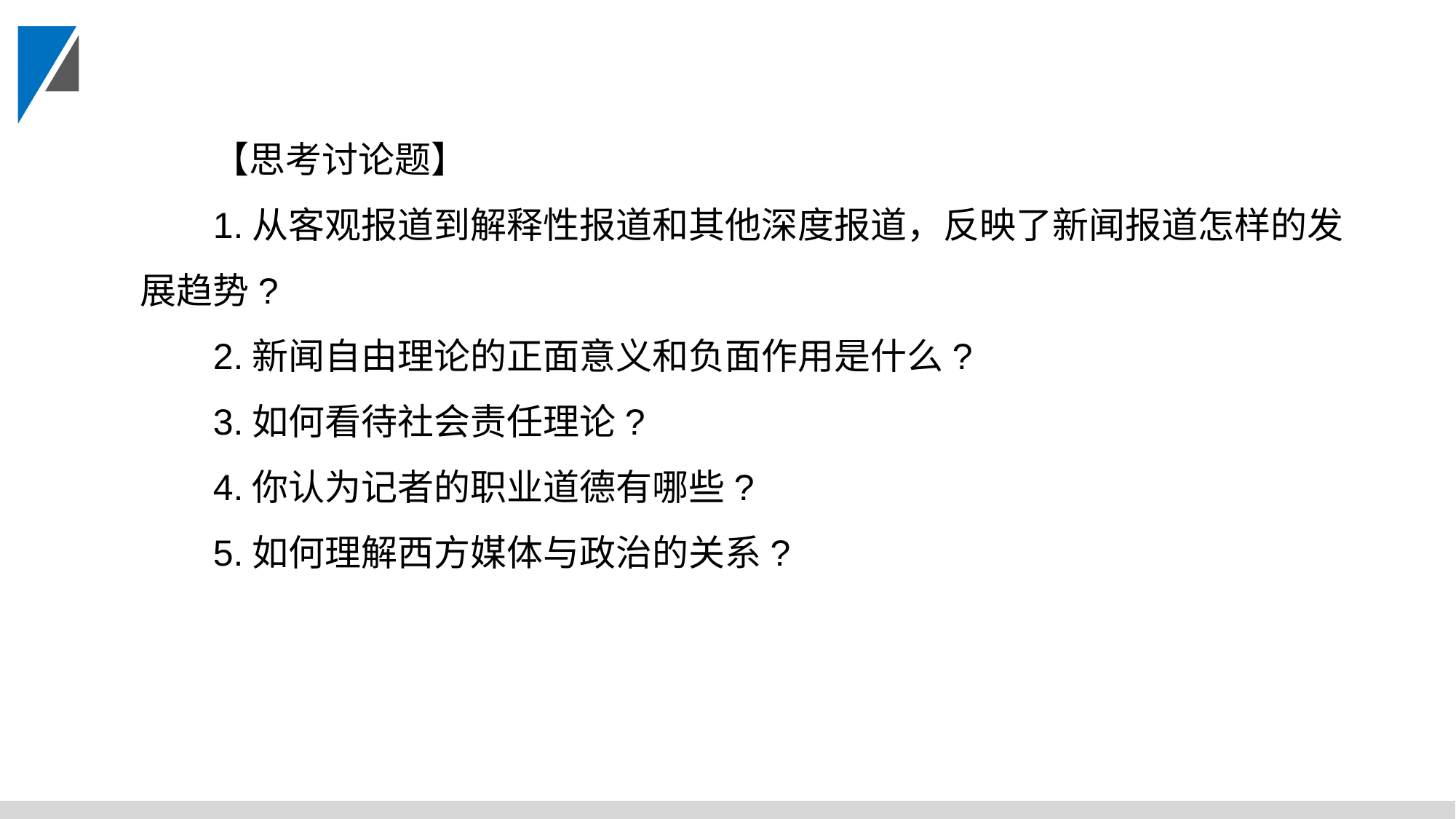

【思考讨论题】
1.从客观报道到解释性报道和其他深度报道，反映了新闻报道怎样的发展趋势?
2.新闻自由理论的正面意义和负面作用是什么?
3.如何看待社会责任理论?
4.你认为记者的职业道德有哪些?
5.如何理解西方媒体与政治的关系?